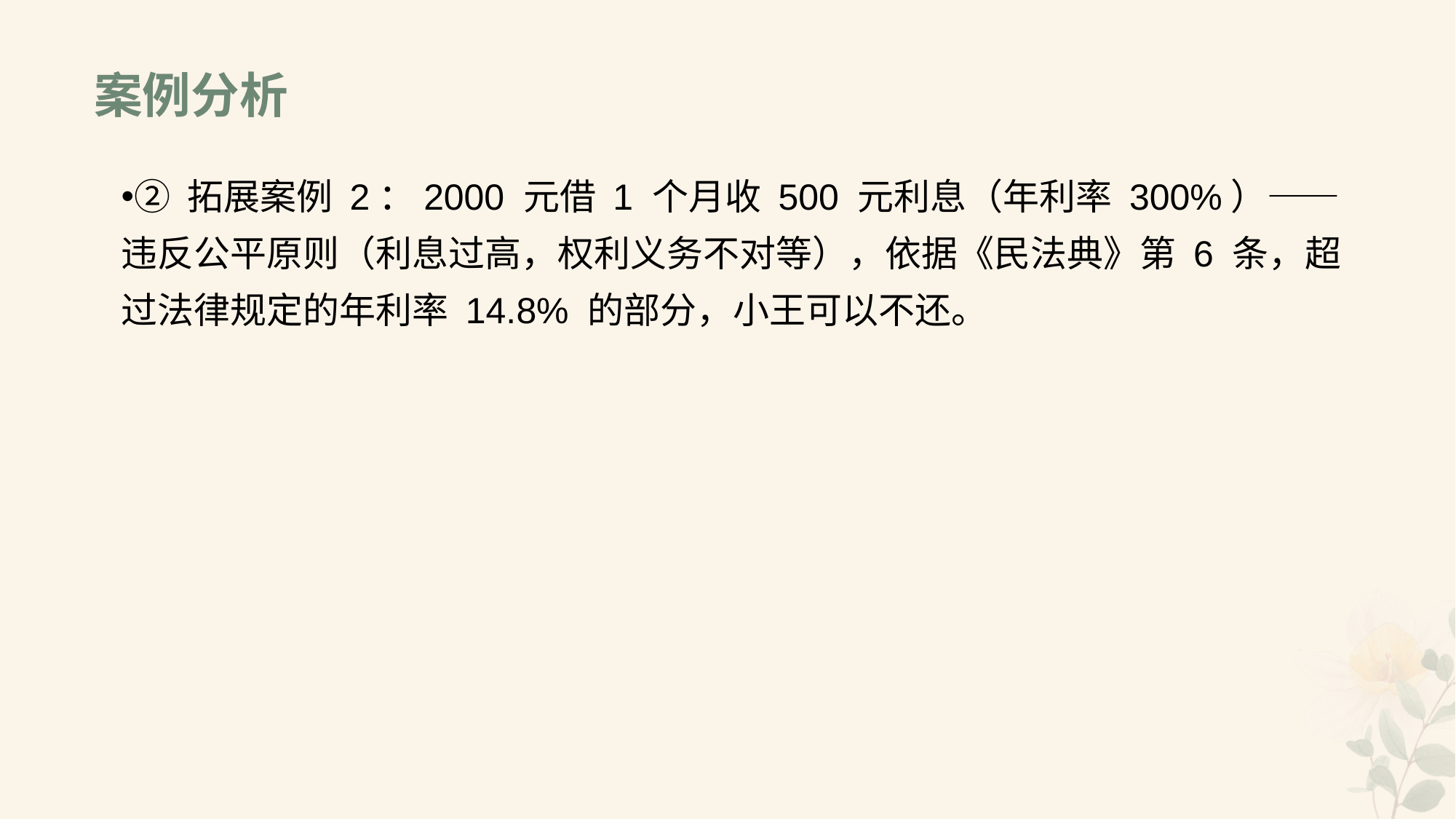

# 案例分析
② 拓展案例 2：2000 元借 1 个月收 500 元利息（年利率 300%）—— 违反公平原则（利息过高，权利义务不对等），依据《民法典》第 6 条，超过法律规定的年利率 14.8% 的部分，小王可以不还。